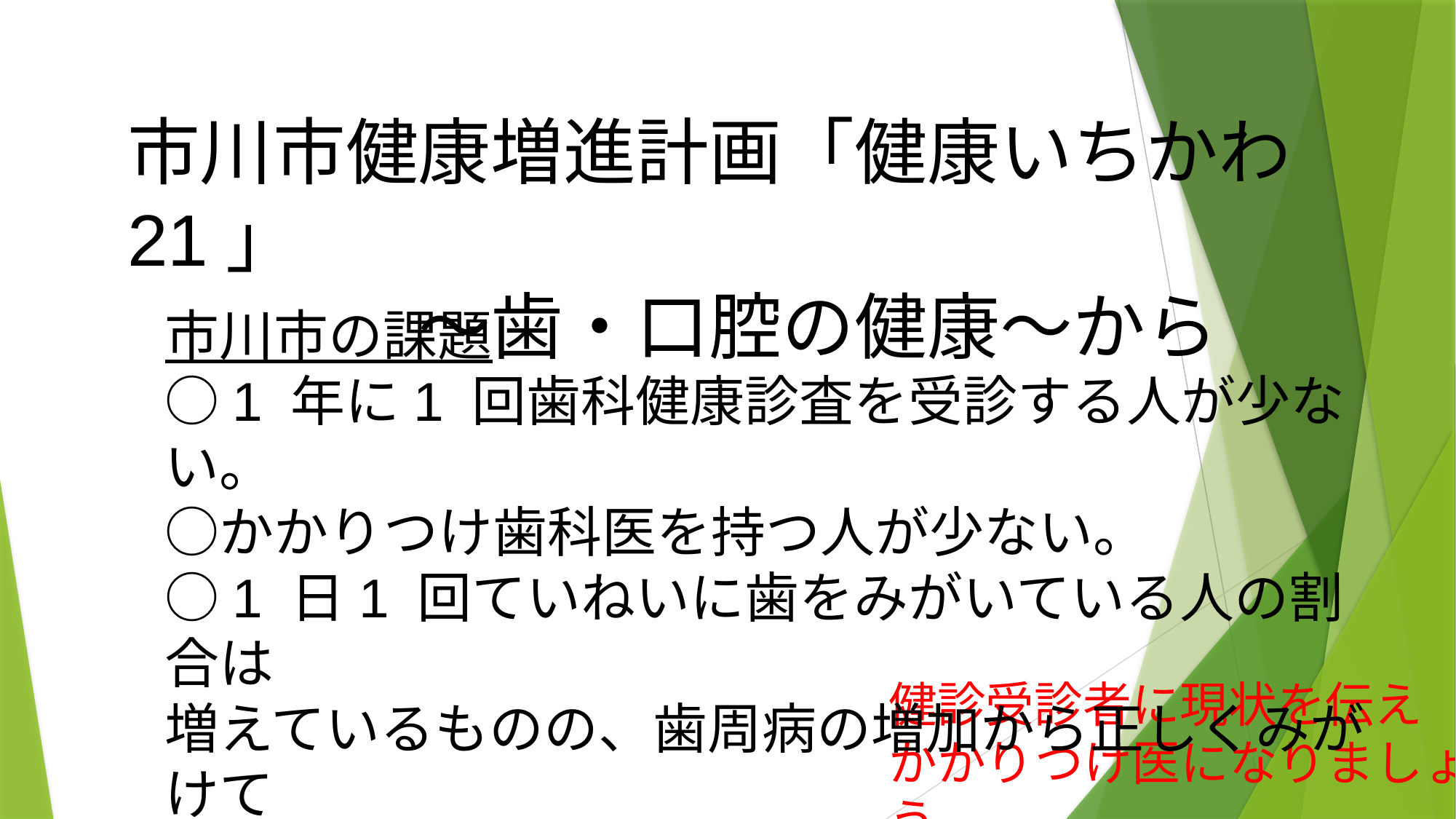

市川市健康増進計画「健康いちかわ21」
　　　　～歯・口腔の健康～から
市川市の課題
○1 年に1 回歯科健康診査を受診する人が少ない。
○かかりつけ歯科医を持つ人が少ない。
○1 日1 回ていねいに歯をみがいている人の割合は
増えているものの、歯周病の増加から正しくみがけて
いない人が多いことが考えられる。
健診受診者に現状を伝え
かかりつけ医になりましょう